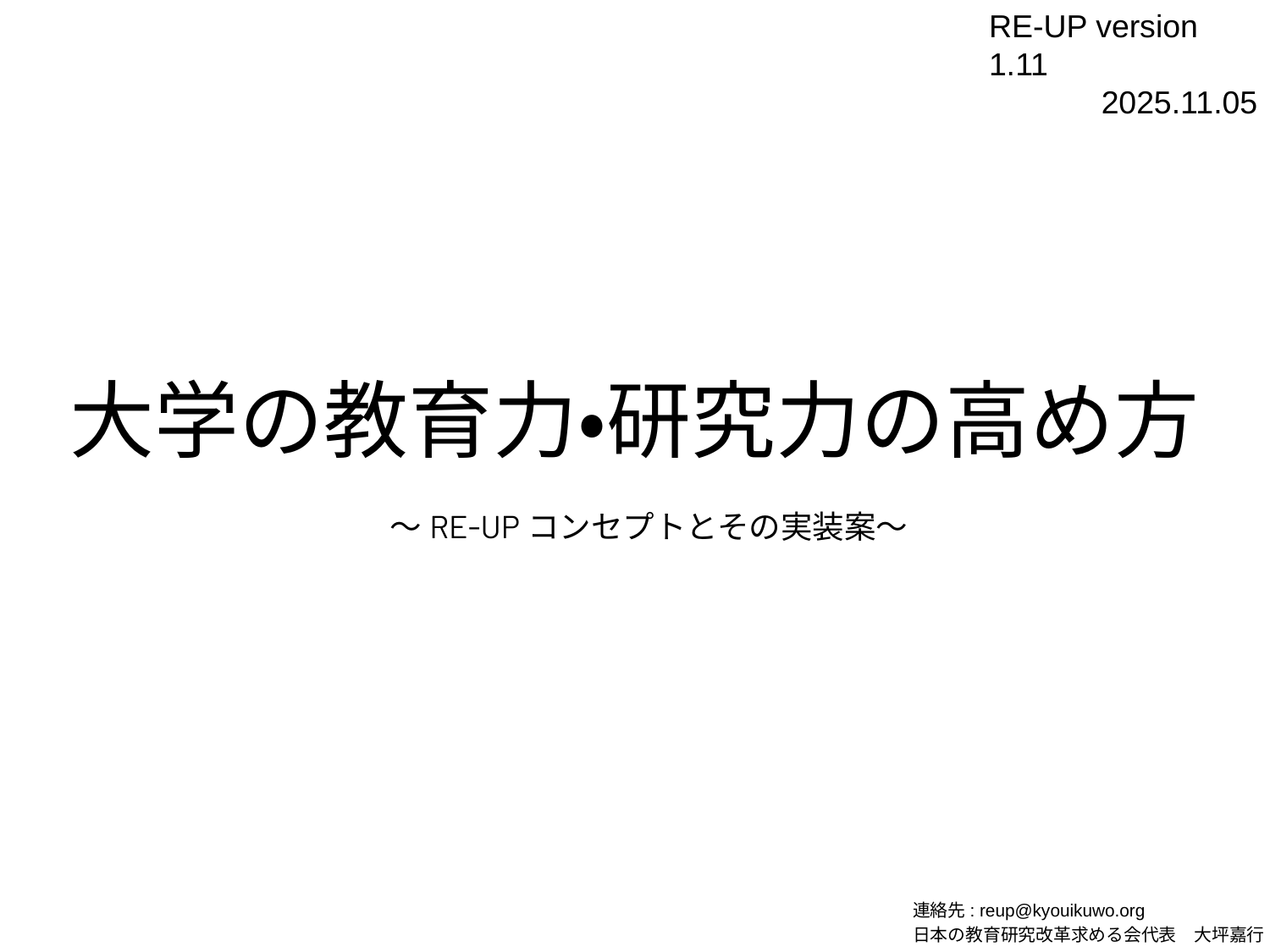

RE-UP version 1.11
2025.11.05
# 大学の教育力・研究力の高め方
〜RE-UPコンセプトとその実装案〜
連絡先: reup@kyouikuwo.org
日本の教育研究改革求める会代表　大坪嘉行